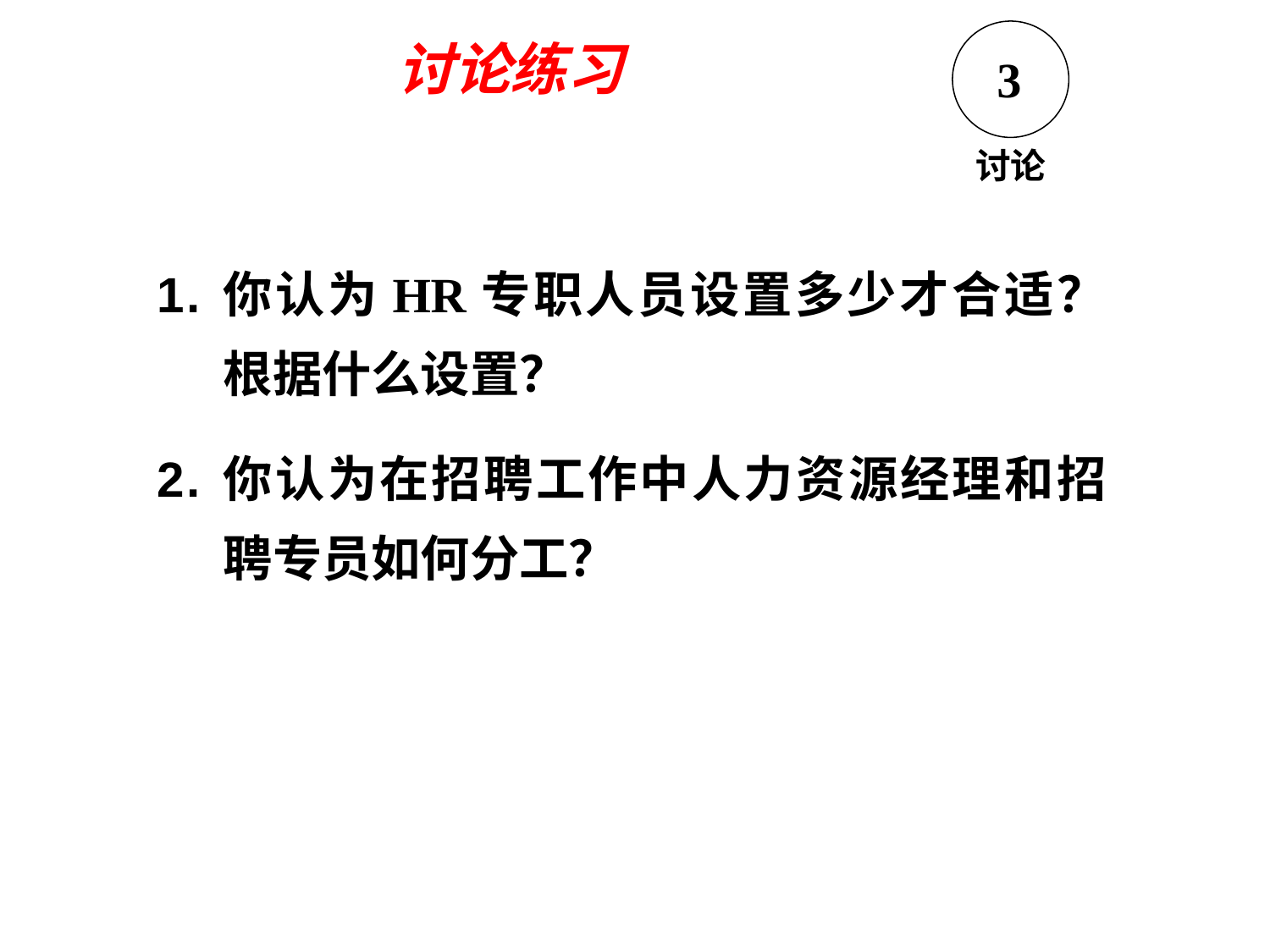

3
讨论
讨论练习
你认为HR专职人员设置多少才合适？根据什么设置？
你认为在招聘工作中人力资源经理和招聘专员如何分工？